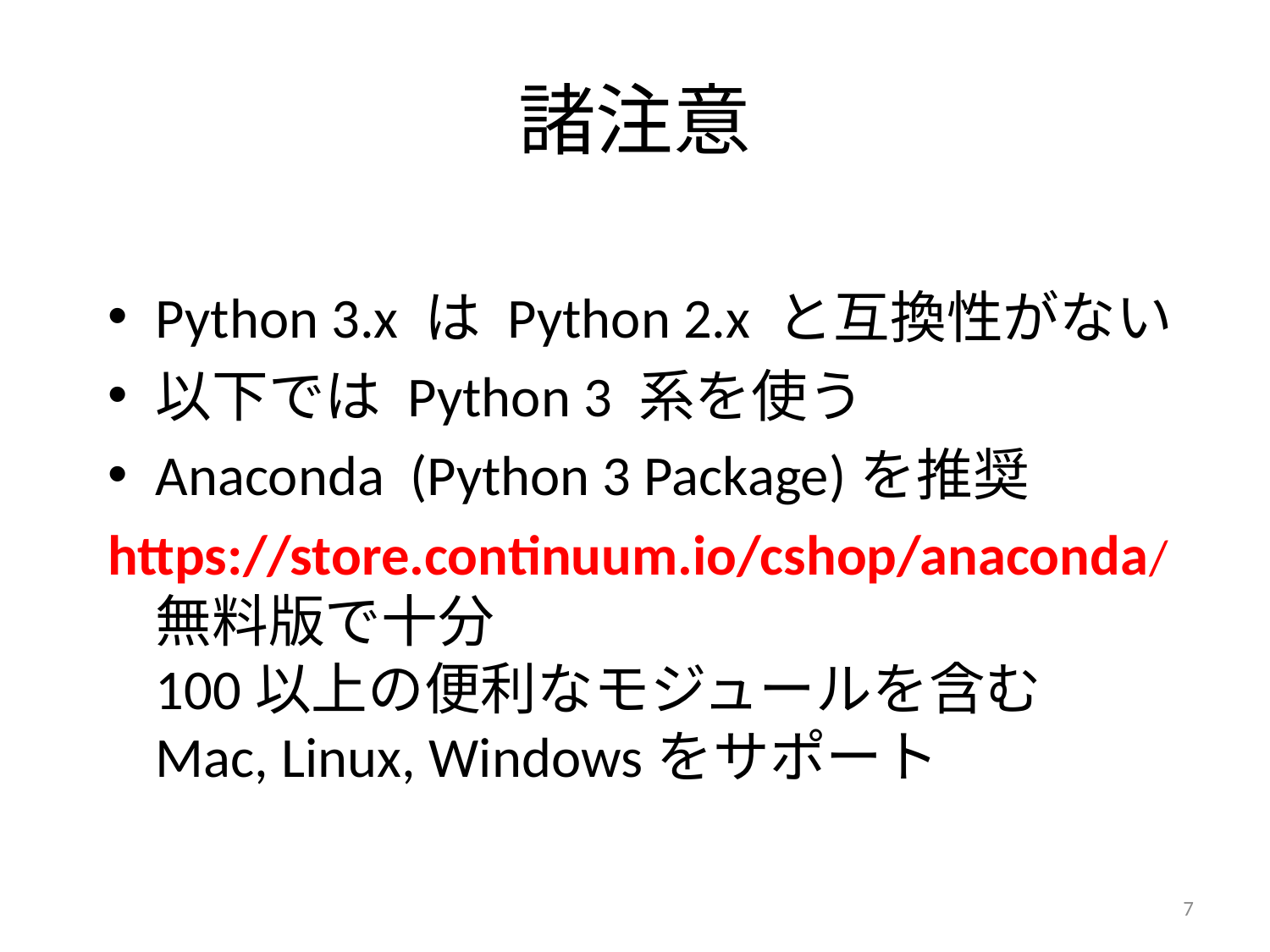

# 諸注意
Python 3.x は Python 2.x と互換性がない
以下では Python 3 系を使う
Anaconda  (Python 3 Package)を推奨
https://store.continuum.io/cshop/anaconda/
無料版で十分
100以上の便利なモジュールを含む
Mac, Linux, Windowsをサポート
7